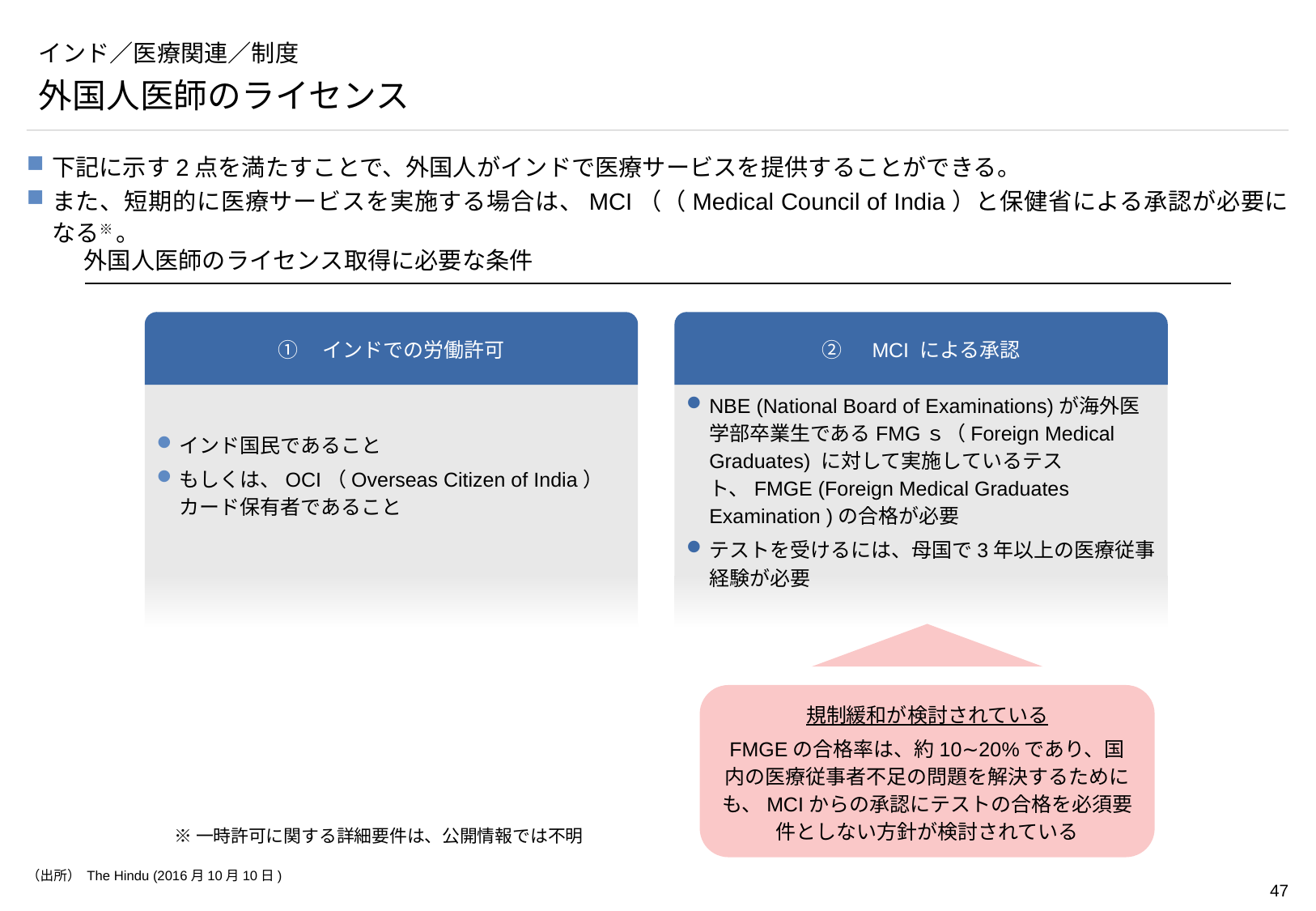

# インド／医療関連／制度
外国人医師のライセンス
下記に示す2点を満たすことで、外国人がインドで医療サービスを提供することができる。
また、短期的に医療サービスを実施する場合は、MCI（（Medical Council of India）と保健省による承認が必要になる※ 。
外国人医師のライセンス取得に必要な条件
①　インドでの労働許可
②　MCI による承認
インド国民であること
もしくは、OCI（Overseas Citizen of India）カード保有者であること

NBE (National Board of Examinations)が海外医学部卒業生であるFMGｓ（Foreign Medical Graduates) に対して実施しているテスト、FMGE (Foreign Medical Graduates Examination )の合格が必要
テストを受けるには、母国で3年以上の医療従事経験が必要

規制緩和が検討されている
FMGEの合格率は、約10∼20%であり、国内の医療従事者不足の問題を解決するためにも、MCIからの承認にテストの合格を必須要件としない方針が検討されている
※一時許可に関する詳細要件は、公開情報では不明
（出所） The Hindu (2016月10月10日)